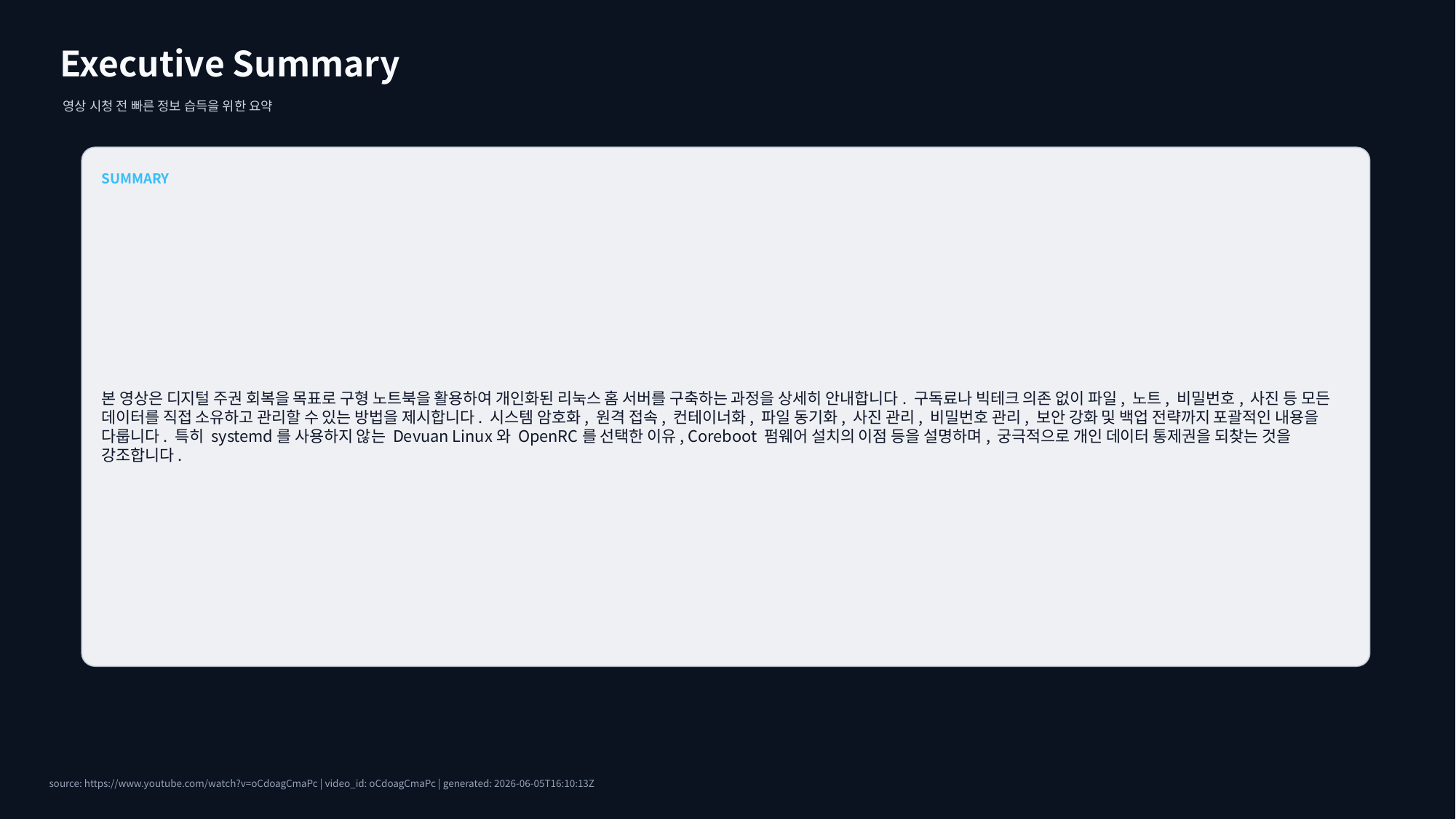

Executive Summary
영상 시청 전 빠른 정보 습득을 위한 요약

SUMMARY
본 영상은 디지털 주권 회복을 목표로 구형 노트북을 활용하여 개인화된 리눅스 홈 서버를 구축하는 과정을 상세히 안내합니다. 구독료나 빅테크 의존 없이 파일, 노트, 비밀번호, 사진 등 모든 데이터를 직접 소유하고 관리할 수 있는 방법을 제시합니다. 시스템 암호화, 원격 접속, 컨테이너화, 파일 동기화, 사진 관리, 비밀번호 관리, 보안 강화 및 백업 전략까지 포괄적인 내용을 다룹니다. 특히 systemd를 사용하지 않는 Devuan Linux와 OpenRC를 선택한 이유, Coreboot 펌웨어 설치의 이점 등을 설명하며, 궁극적으로 개인 데이터 통제권을 되찾는 것을 강조합니다.
source: https://www.youtube.com/watch?v=oCdoagCmaPc | video_id: oCdoagCmaPc | generated: 2026-06-05T16:10:13Z